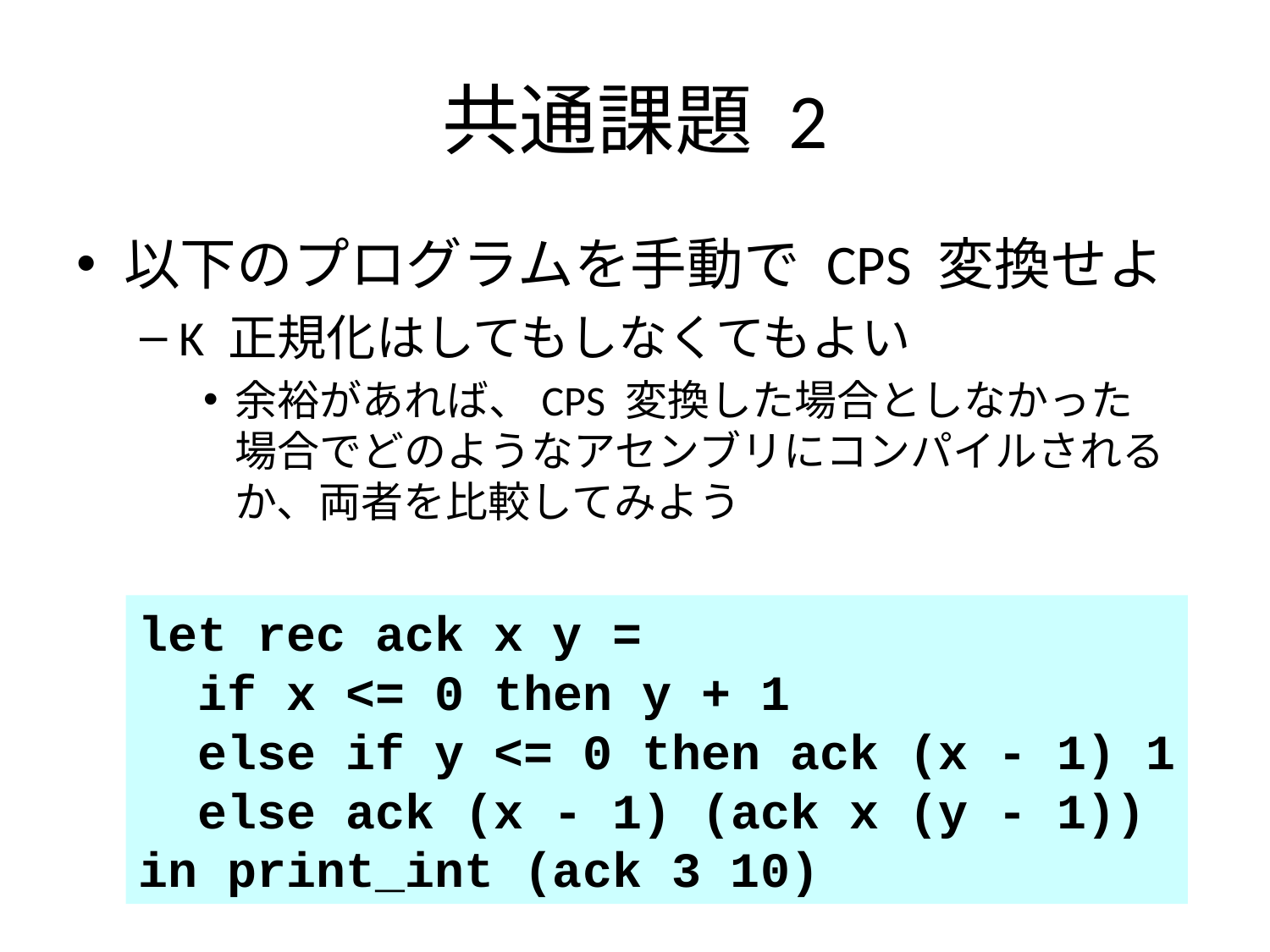

# 共通課題 2
以下のプログラムを手動で CPS 変換せよ
K 正規化はしてもしなくてもよい
余裕があれば、CPS 変換した場合としなかった
場合でどのようなアセンブリにコンパイルされるか、両者を比較してみよう
let rec ack x y =
  if x <= 0 then y + 1
  else if y <= 0 then ack (x - 1) 1
  else ack (x - 1) (ack x (y - 1))
in print_int (ack 3 10)